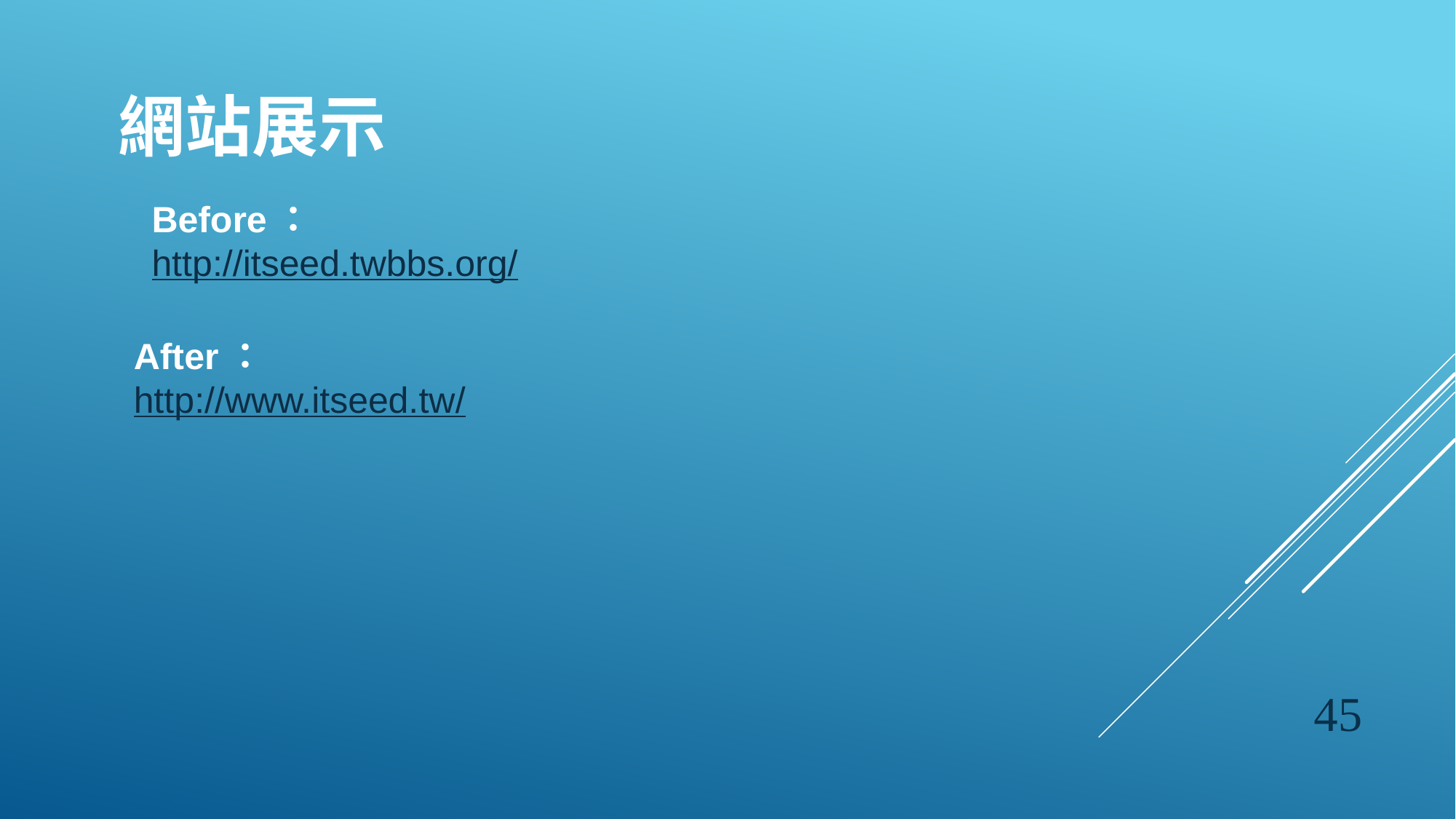

# 網站展示
Before：
http://itseed.twbbs.org/
After：
http://www.itseed.tw/
45